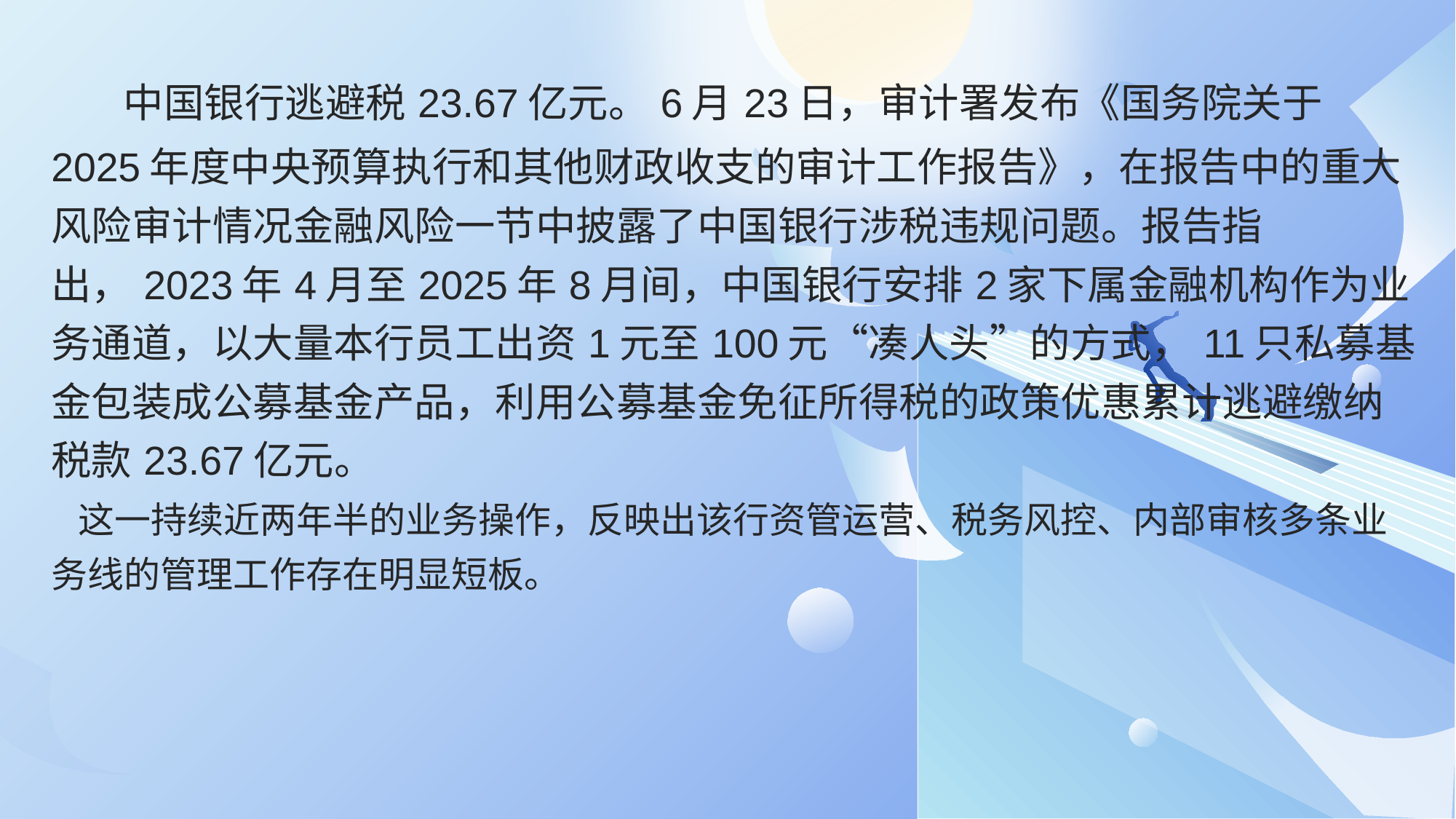

中国银行逃避税23.67亿元。6月23日，审计署发布《国务院关于2025年度中央预算执行和其他财政收支的审计工作报告》，在报告中的重大风险审计情况金融风险一节中披露了中国银行涉税违规问题。报告指出，2023年4月至2025年8月间，中国银行安排2家下属金融机构作为业务通道，以大量本行员工出资1元至100元“凑人头”的方式，11只私募基金包装成公募基金产品，利用公募基金免征所得税的政策优惠累计逃避缴纳税款23.67亿元。
   这一持续近两年半的业务操作，反映出该行资管运营、税务风控、内部审核多条业务线的管理工作存在明显短板。